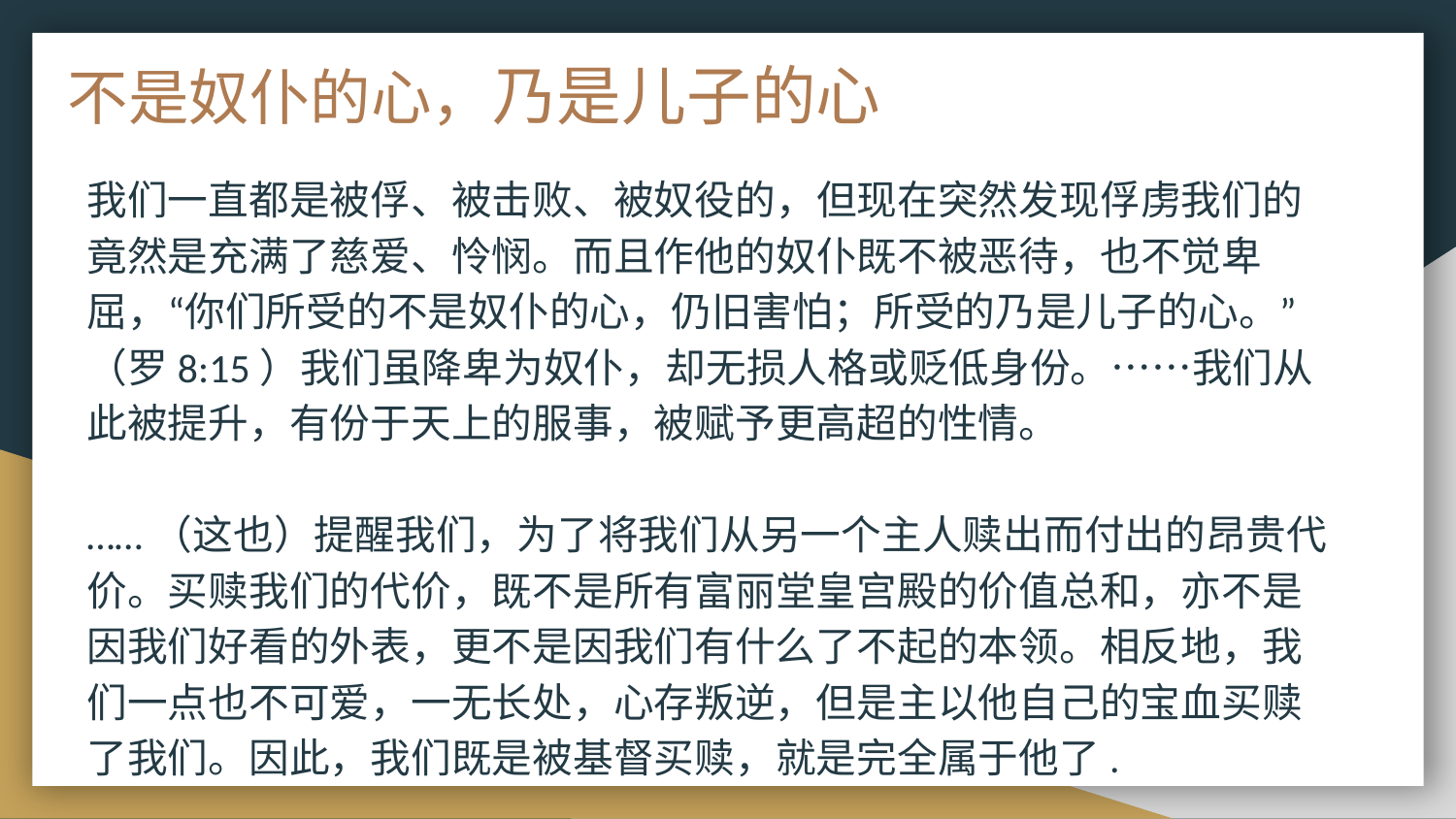

# 不是奴仆的心，乃是儿子的心
我们一直都是被俘、被击败、被奴役的，但现在突然发现俘虏我们的竟然是充满了慈爱、怜悯。而且作他的奴仆既不被恶待，也不觉卑屈，“你们所受的不是奴仆的心，仍旧害怕；所受的乃是儿子的心。”（罗8:15）我们虽降卑为奴仆，却无损人格或贬低身份。⋯⋯我们从此被提升，有份于天上的服事，被赋予更高超的性情。

……（这也）提醒我们，为了将我们从另一个主人赎出而付出的昂贵代价。买赎我们的代价，既不是所有富丽堂皇宫殿的价值总和，亦不是因我们好看的外表，更不是因我们有什么了不起的本领。相反地，我们一点也不可爱，一无长处，心存叛逆，但是主以他自己的宝血买赎了我们。因此，我们既是被基督买赎，就是完全属于他了.

若有人真心相信他，必先承认自己是罪人，发自内心无条件地顺服。也因此，使人得救的信心就类似一个奴仆的心态。那是一种荣耀的顺服，每一个真信徒的心，都以作基督的奴仆为至上的喜乐。

但若挪去了顺服的心态，任何其他对基督再崇高的“佩服”也根本还不是真信心呢！

耶稣要我们得真自由，而不是罪的奴仆。但是真自由意味着承认自己的罪，悔改，信靠顺服主，做主的奴仆。